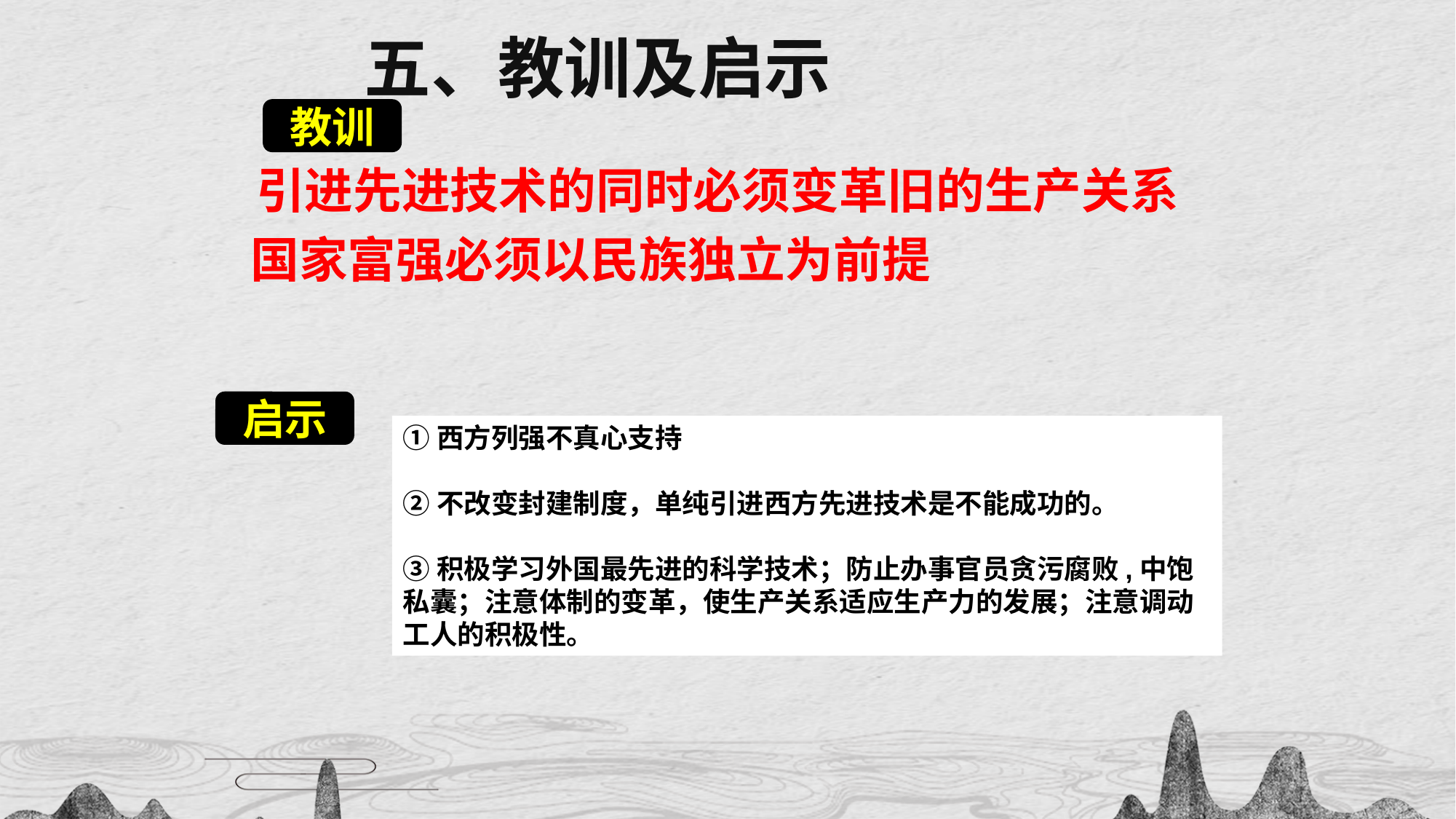

五、教训及启示
教训
引进先进技术的同时必须变革旧的生产关系
国家富强必须以民族独立为前提
启示
①西方列强不真心支持

②不改变封建制度，单纯引进西方先进技术是不能成功的。

③积极学习外国最先进的科学技术；防止办事官员贪污腐败,中饱私囊；注意体制的变革，使生产关系适应生产力的发展；注意调动工人的积极性。